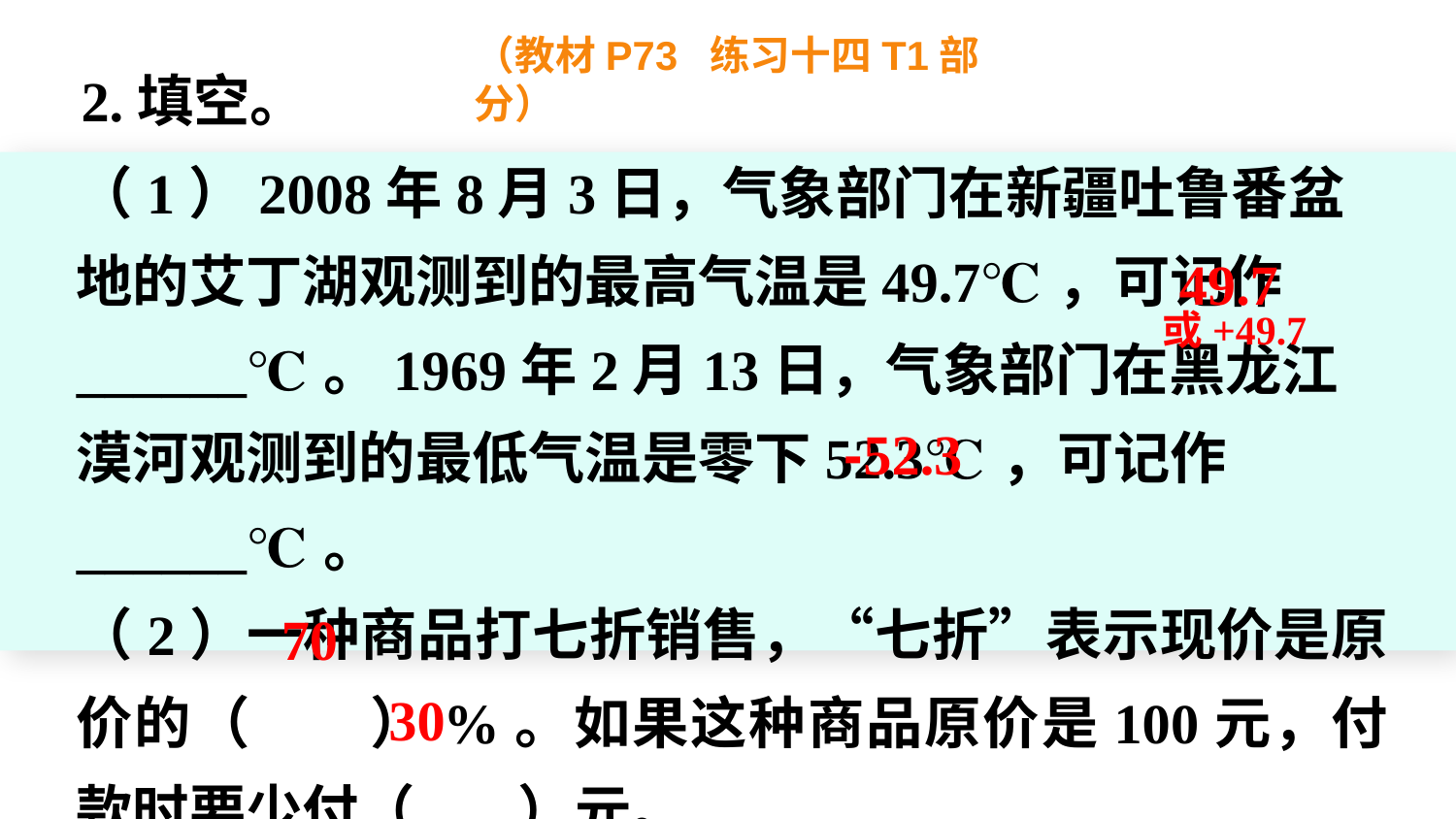

（教材P73  练习十四T1部分）
2.填空。
（1）2008年8月3日，气象部门在新疆吐鲁番盆地的艾丁湖观测到的最高气温是49.7℃，可记作______℃。1969年2月13日，气象部门在黑龙江漠河观测到的最低气温是零下52.3℃，可记作______℃。
（2）一种商品打七折销售，“七折”表示现价是原价的（        ）%。如果这种商品原价是100元，付款时要少付（        ）元。
49.7
或+49.7
-52.3
www.youyi100.com
70
30